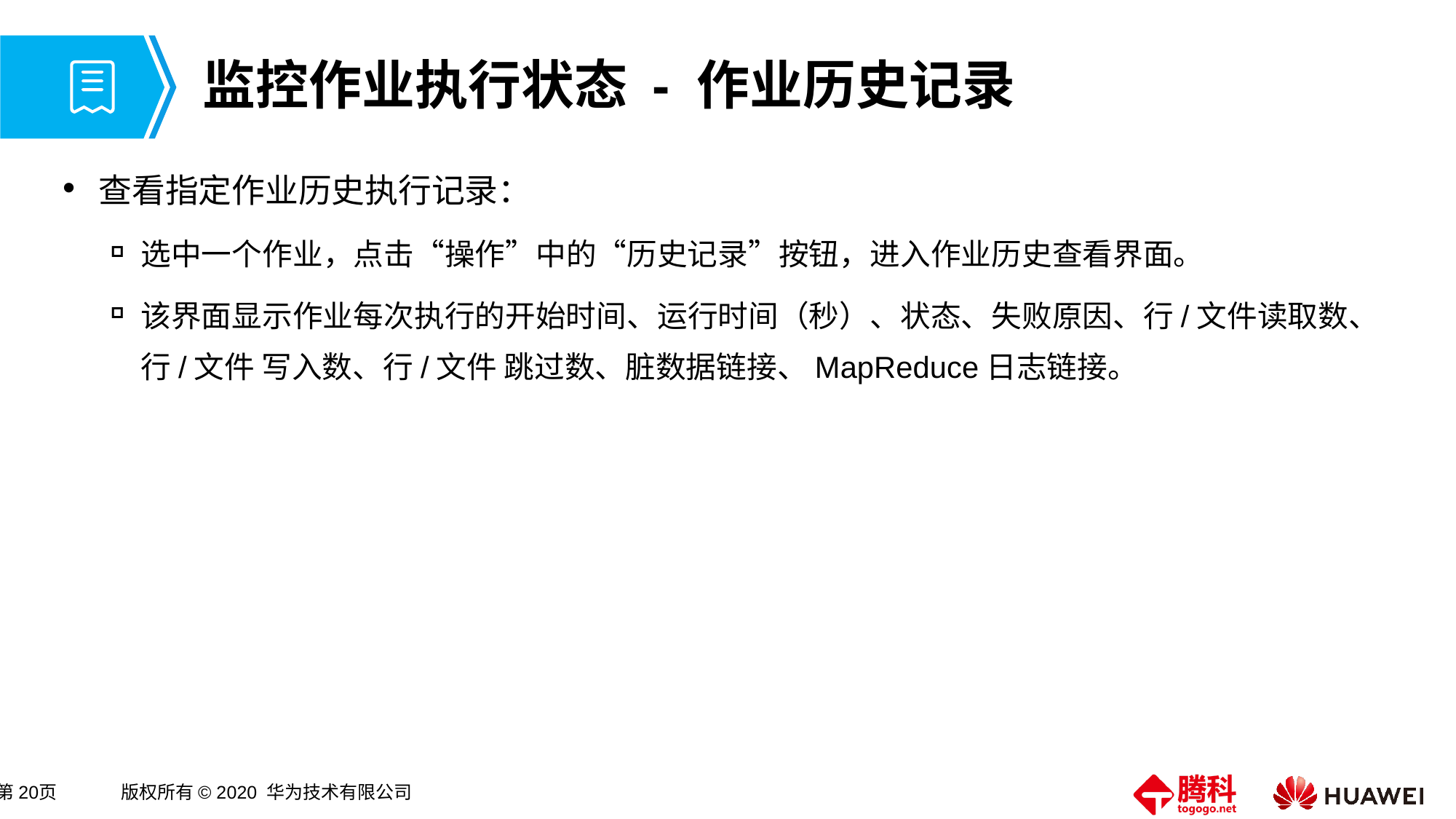

# 监控作业执行状态 - 作业历史记录
查看指定作业历史执行记录：
选中一个作业，点击“操作”中的“历史记录”按钮，进入作业历史查看界面。
该界面显示作业每次执行的开始时间、运行时间（秒）、状态、失败原因、行/文件读取数、行/文件 写入数、行/文件 跳过数、脏数据链接、MapReduce日志链接。